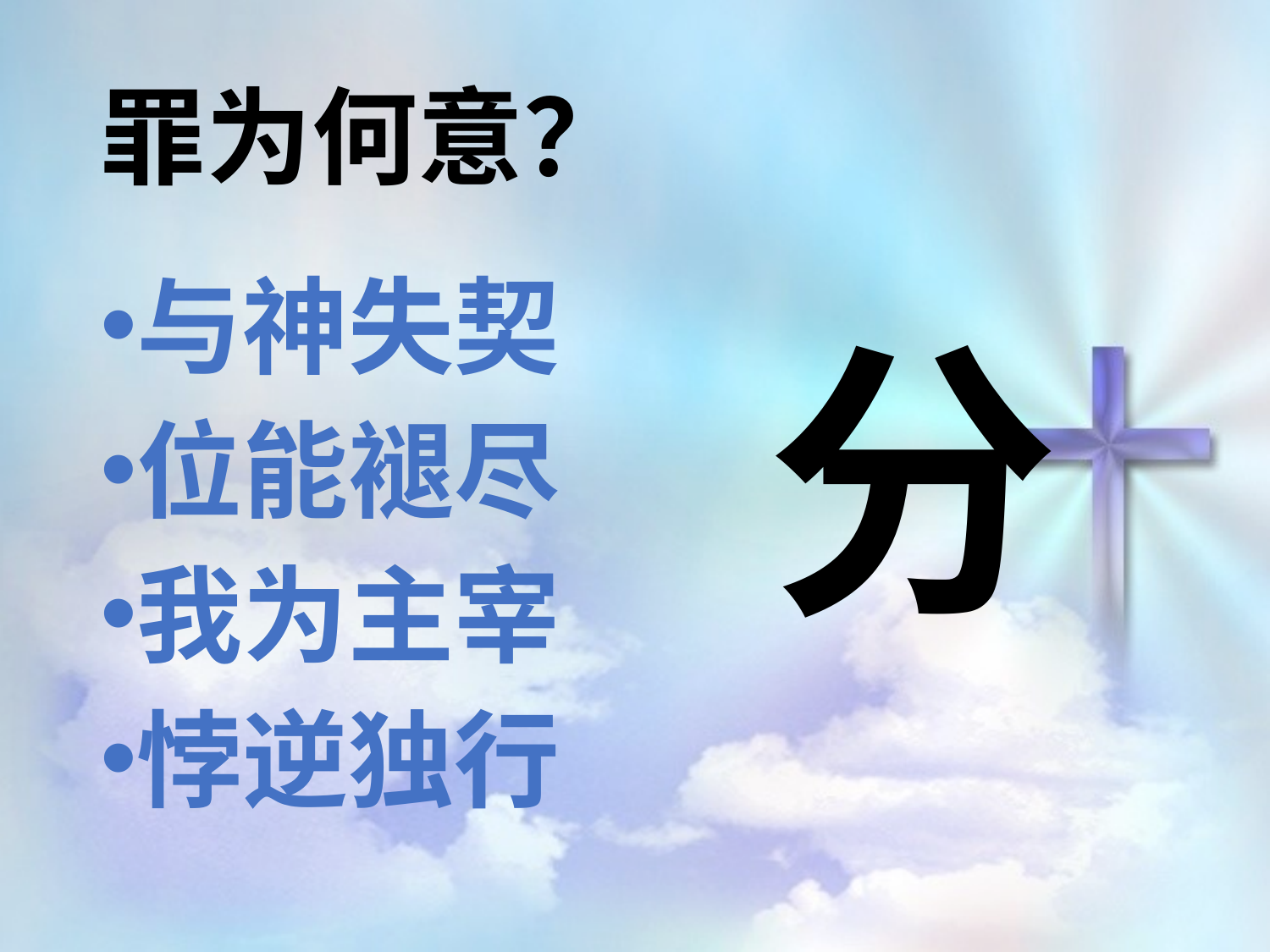

# 罪为何意？
与神失契
位能褪尽
我为主宰
悖逆独行

分